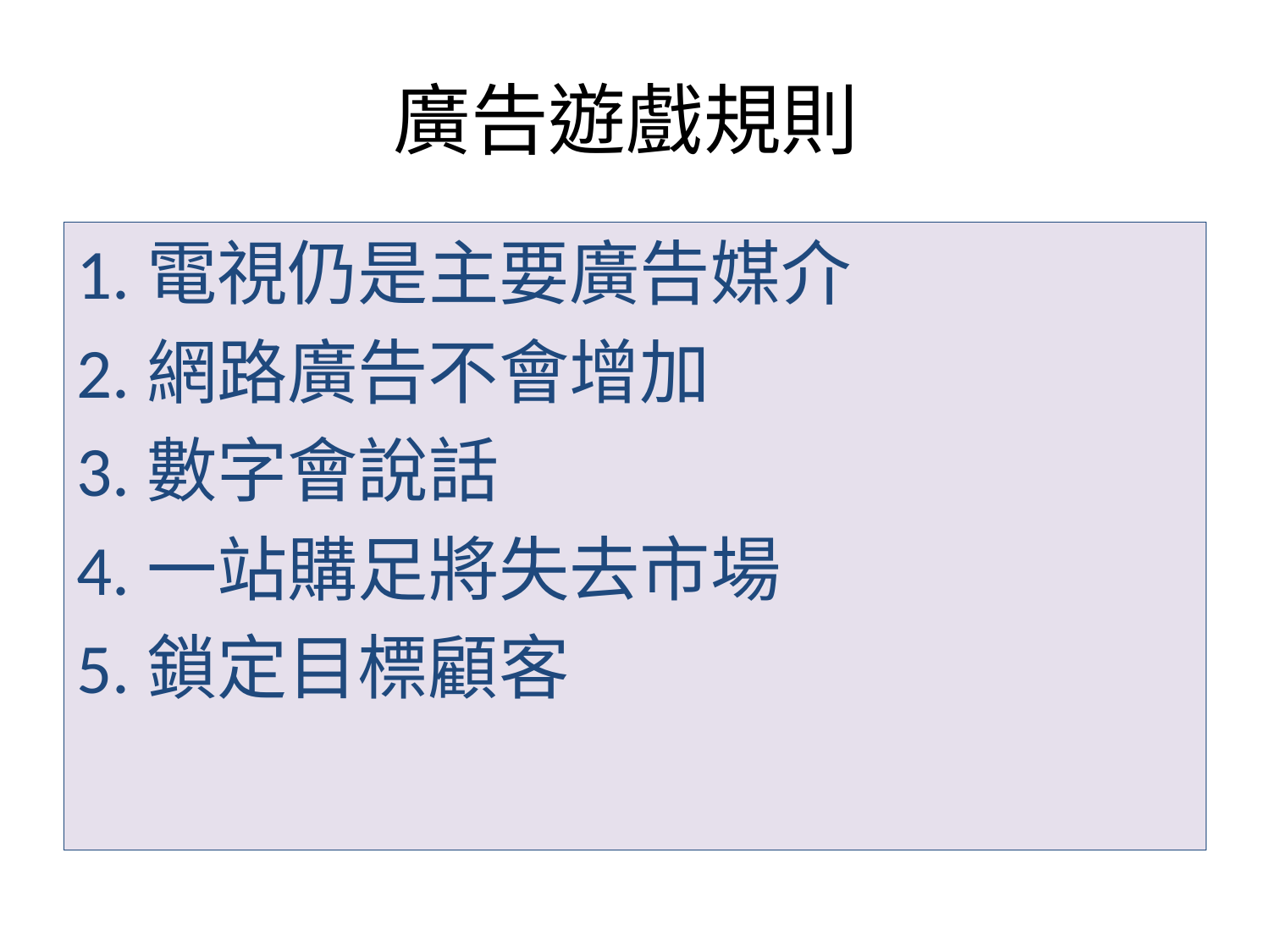

# 廣告遊戲規則
1.電視仍是主要廣告媒介
2.網路廣告不會增加
3.數字會說話
4.一站購足將失去市場
5.鎖定目標顧客